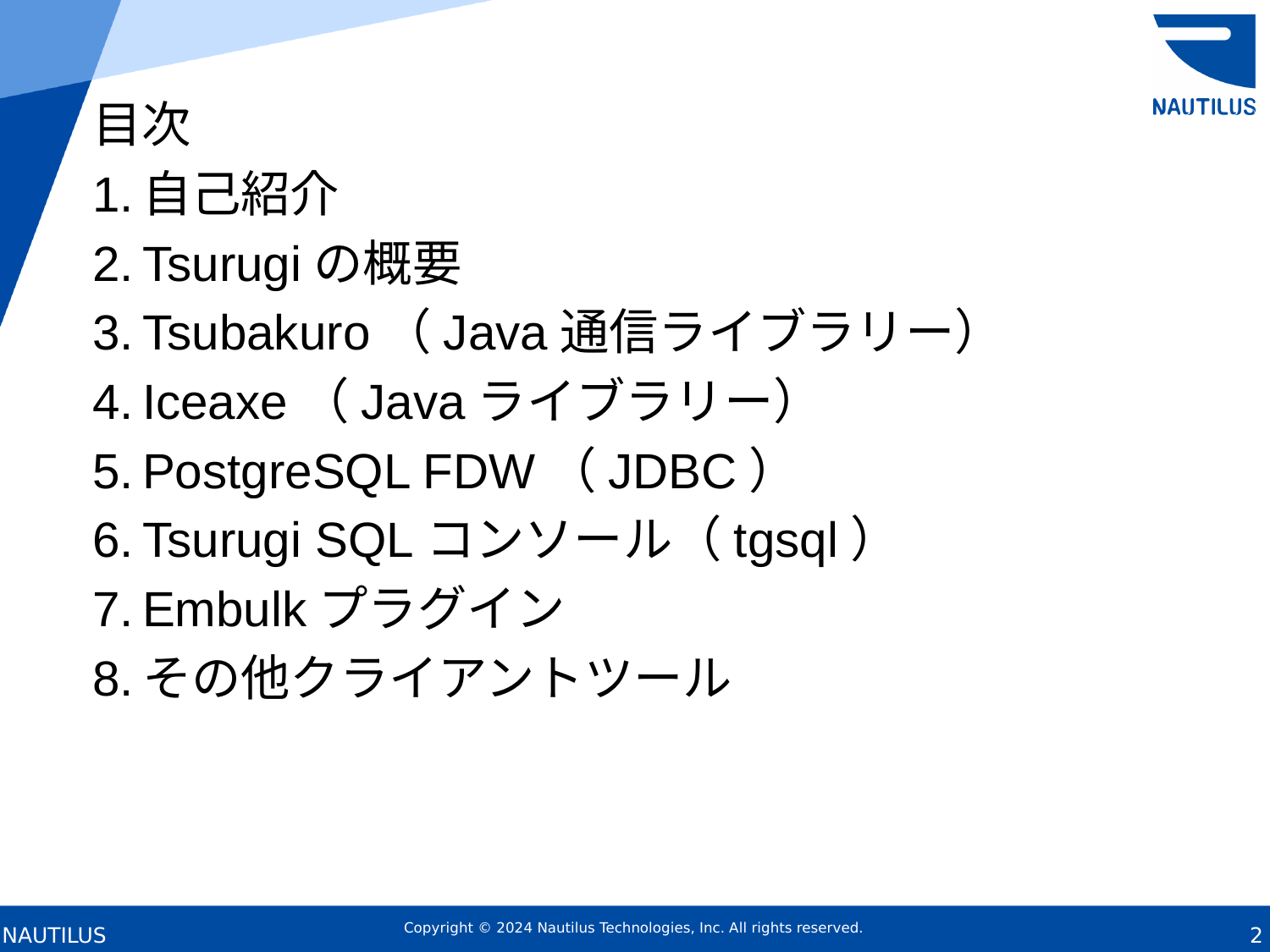

# 目次
自己紹介
Tsurugiの概要
Tsubakuro（Java通信ライブラリー）
Iceaxe（Javaライブラリー）
PostgreSQL FDW（JDBC）
Tsurugi SQLコンソール（tgsql）
Embulkプラグイン
その他クライアントツール